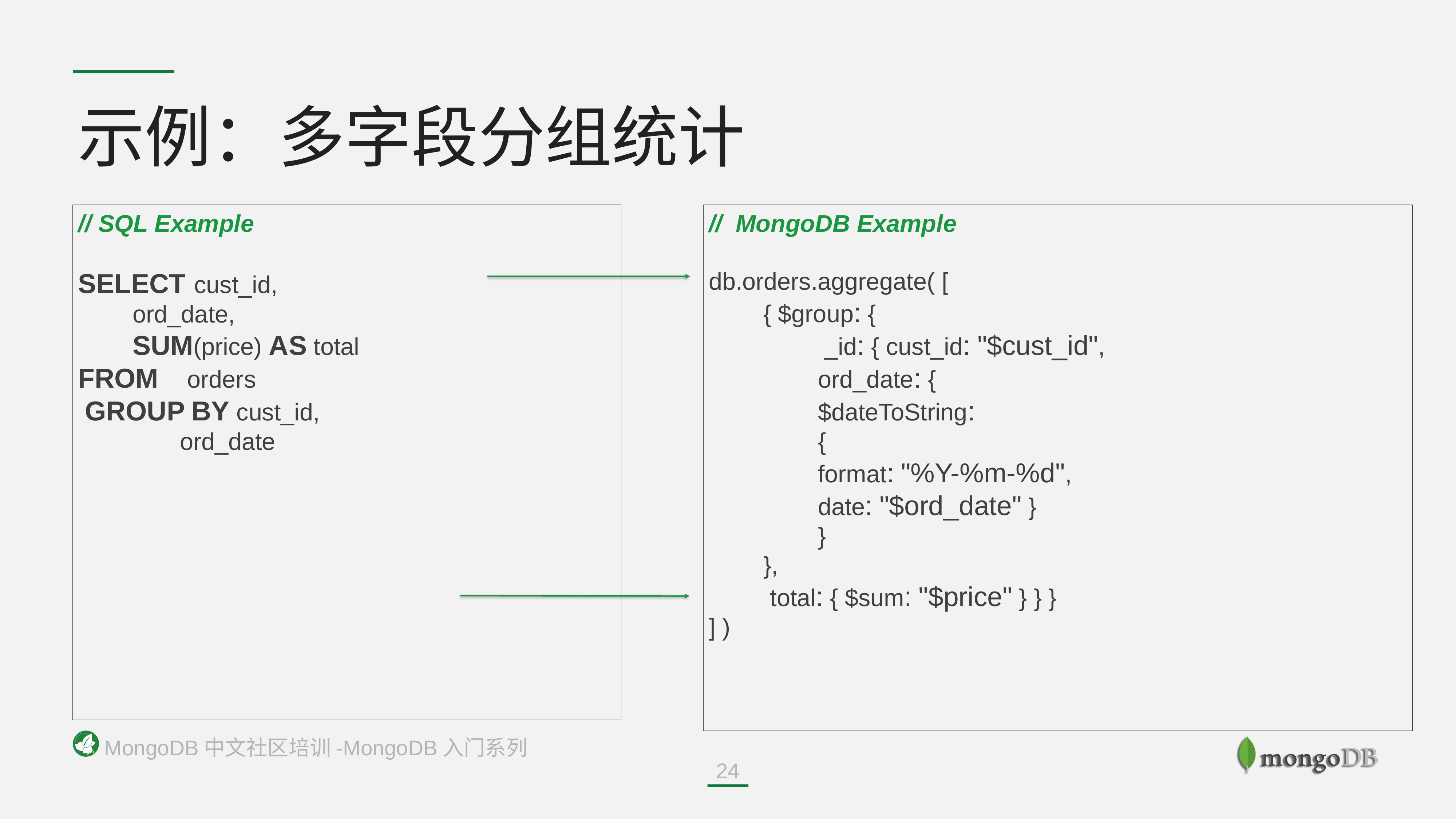

示例：多字段分组统计
// SQL Example

SELECT	 cust_id,
	ord_date,
	SUM(price) AS total
FROM 	orders
 GROUP BY cust_id,
	       ord_date

//  MongoDB Example

db.orders.aggregate( [
	{ $group: {
		 _id: { cust_id: "$cust_id",
		ord_date: {
		$dateToString:
		{
		format: "%Y-%m-%d",
		date: "$ord_date" }
		}
	},
	 total: { $sum: "$price" } } }
] )